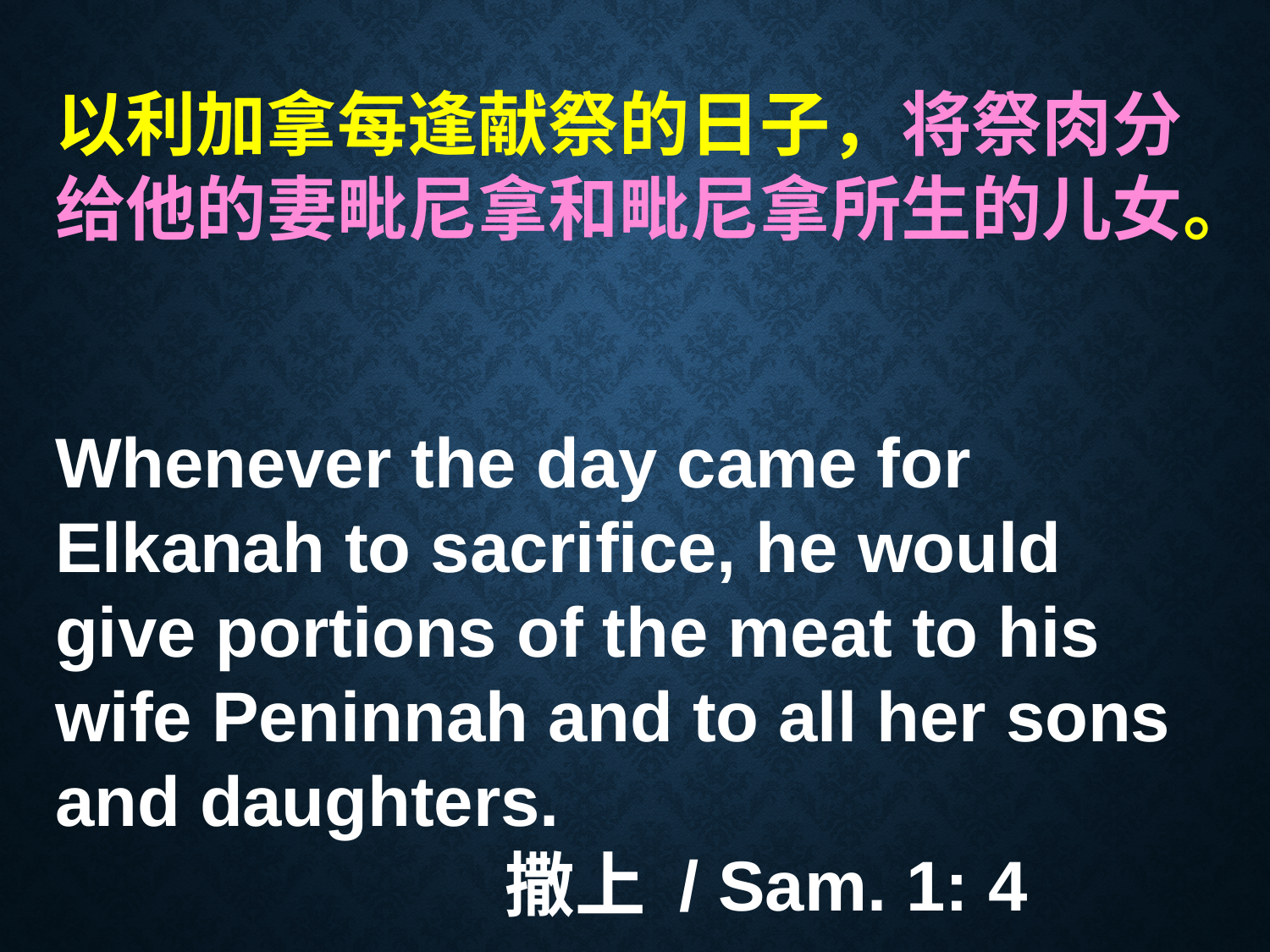

# 以利加拿每逢献祭的日子，将祭肉分给他的妻毗尼拿和毗尼拿所生的儿女。 Whenever the day came for Elkanah to sacrifice, he would give portions of the meat to his wife Peninnah and to all her sons and daughters. 撒上 / Sam. 1: 4